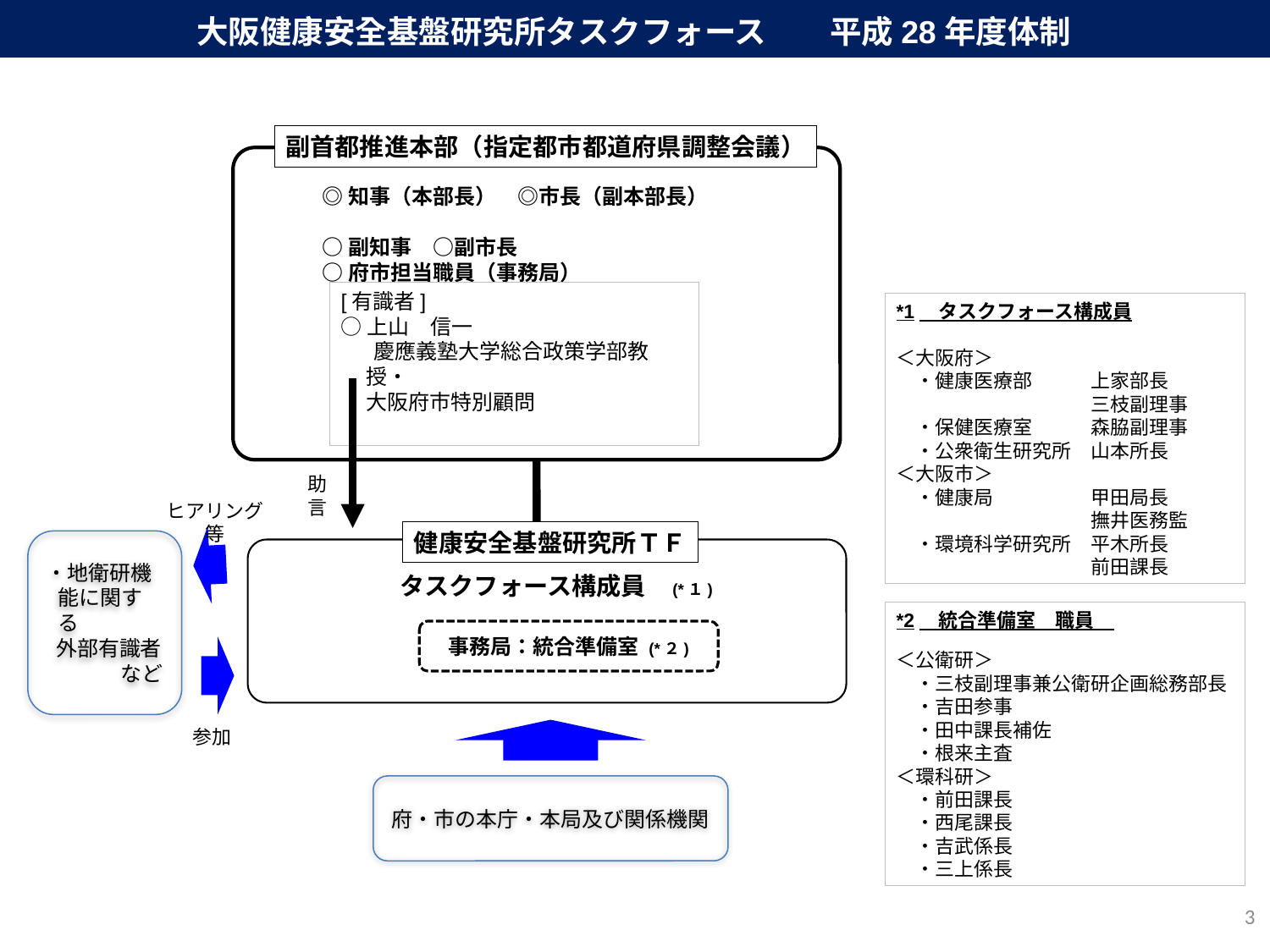

大阪健康安全基盤研究所タスクフォース　　平成28年度体制
副首都推進本部（指定都市都道府県調整会議）

◎知事（本部長）　◎市長（副本部長）

○副知事　○副市長
○府市担当職員（事務局）
*1　タスクフォース構成員

＜大阪府＞
　・健康医療部　　　上家部長
　　　　　　　　　　三枝副理事
　・保健医療室　　　森脇副理事
　・公衆衛生研究所　山本所長
＜大阪市＞
　・健康局　　　　　甲田局長
　　　　　　　　　　撫井医務監
　・環境科学研究所　平木所長
　　　　　　　　　　前田課長
[有識者]
○上山　信一
　慶應義塾大学総合政策学部教授・
大阪府市特別顧問

助言
ヒアリング等
健康安全基盤研究所ＴＦ
・地衛研機能に関する
 外部有識者
など

タスクフォース構成員　(*１)
*2　統合準備室　職員

＜公衛研＞
　・三枝副理事兼公衛研企画総務部長
　・吉田参事
　・田中課長補佐
　・根来主査
＜環科研＞
　・前田課長
　・西尾課長
　・吉武係長
　・三上係長
事務局：統合準備室 (*２)

参加

府・市の本庁・本局及び関係機関
3